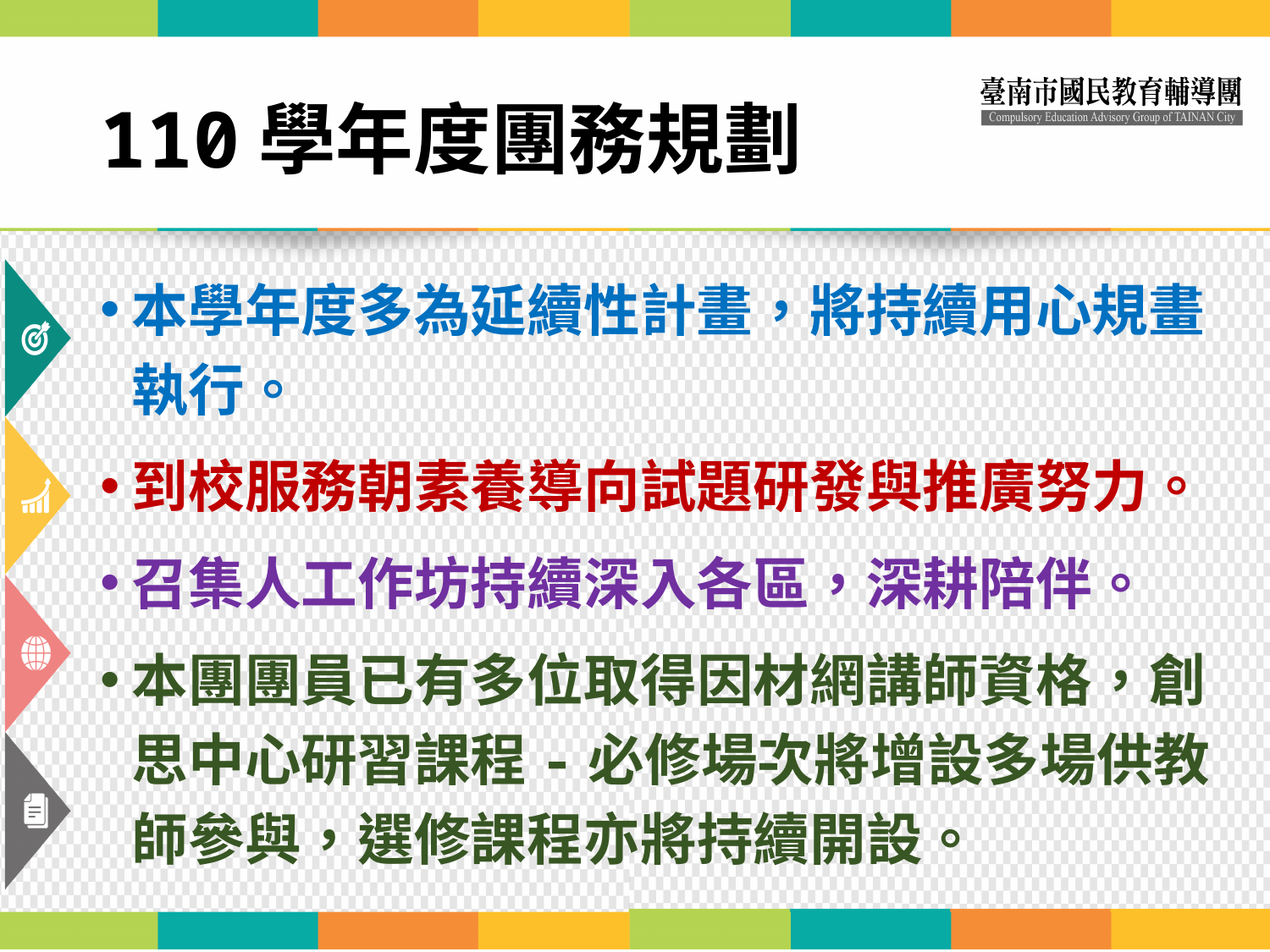

# 110學年度團務規劃
本學年度多為延續性計畫，將持續用心規畫執行。
到校服務朝素養導向試題研發與推廣努力。
召集人工作坊持續深入各區，深耕陪伴。
本團團員已有多位取得因材網講師資格，創思中心研習課程-必修場次將增設多場供教師參與，選修課程亦將持續開設。